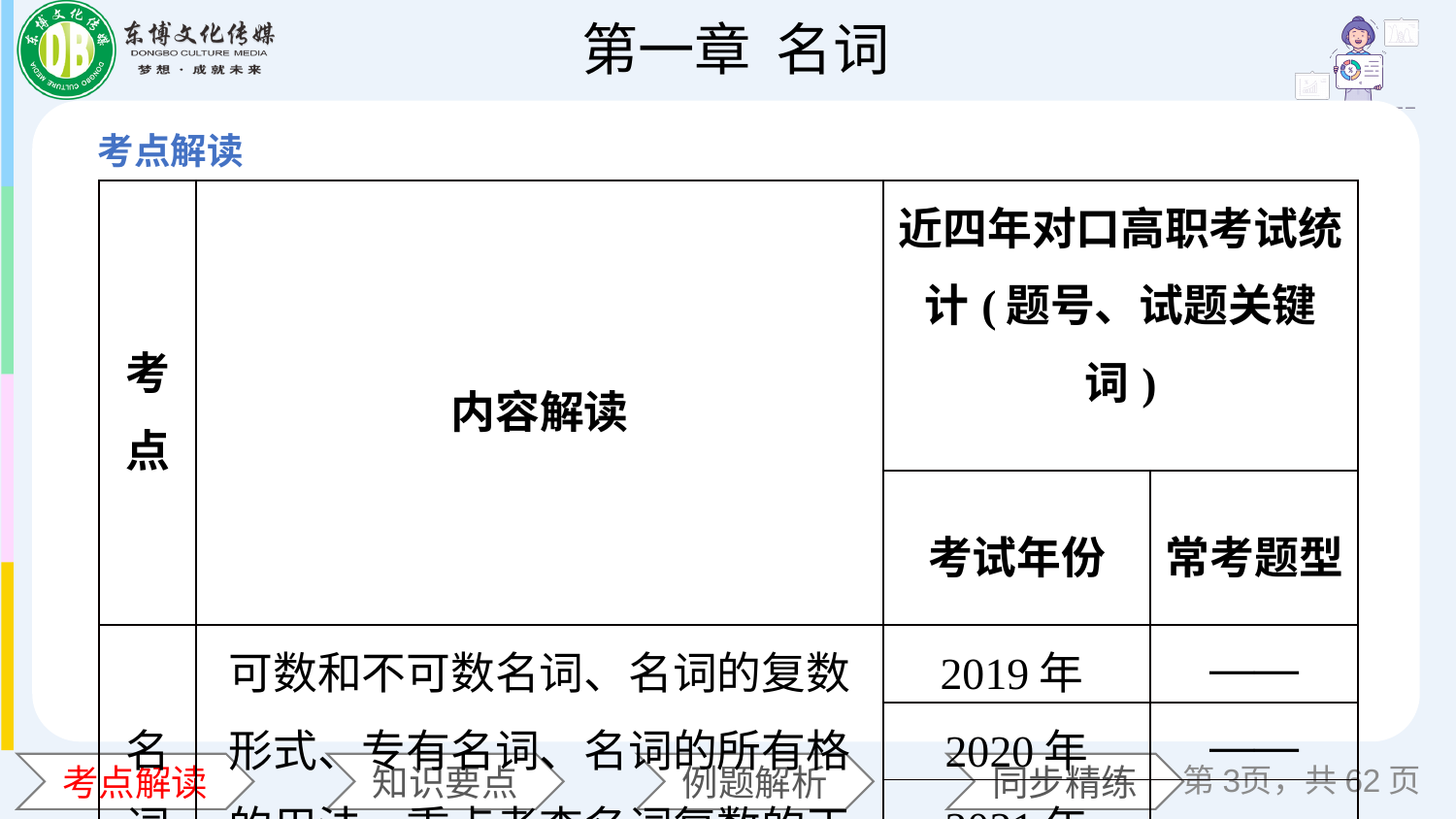

| 考点 | 内容解读 | 近四年对口高职考试统计(题号、试题关键词) |  |
| --- | --- | --- | --- |
|  |  | 考试年份 | 常考题型 |
| 名词 | 可数和不可数名词、名词的复数形式、专有名词、名词的所有格的用法。重点考查名词复数的正确使用和名词所有格的正确使用 | 2019年 | —— |
|  |  | 2020年 | —— |
|  |  | 2021年 | —— |
|  |  | 2022年 | —— |
第3页，共62页